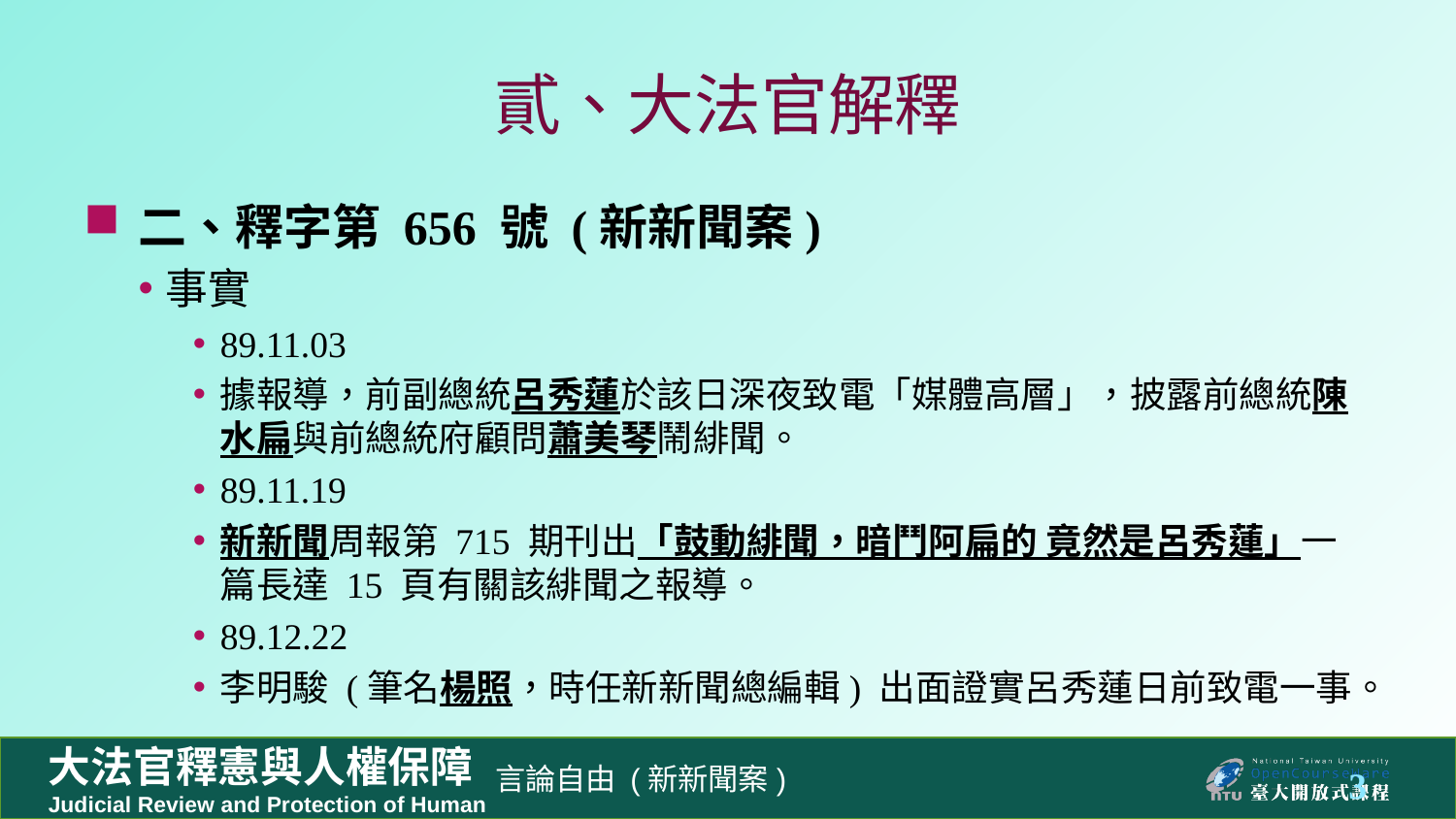

# 貳、大法官解釋
二、釋字第 656 號 (新新聞案)
事實
89.11.03
據報導，前副總統呂秀蓮於該日深夜致電「媒體高層」，披露前總統陳水扁與前總統府顧問蕭美琴鬧緋聞。
89.11.19
新新聞周報第 715 期刊出「鼓動緋聞，暗鬥阿扁的 竟然是呂秀蓮」一篇長達 15 頁有關該緋聞之報導。
89.12.22
李明駿 (筆名楊照，時任新新聞總編輯) 出面證實呂秀蓮日前致電一事。